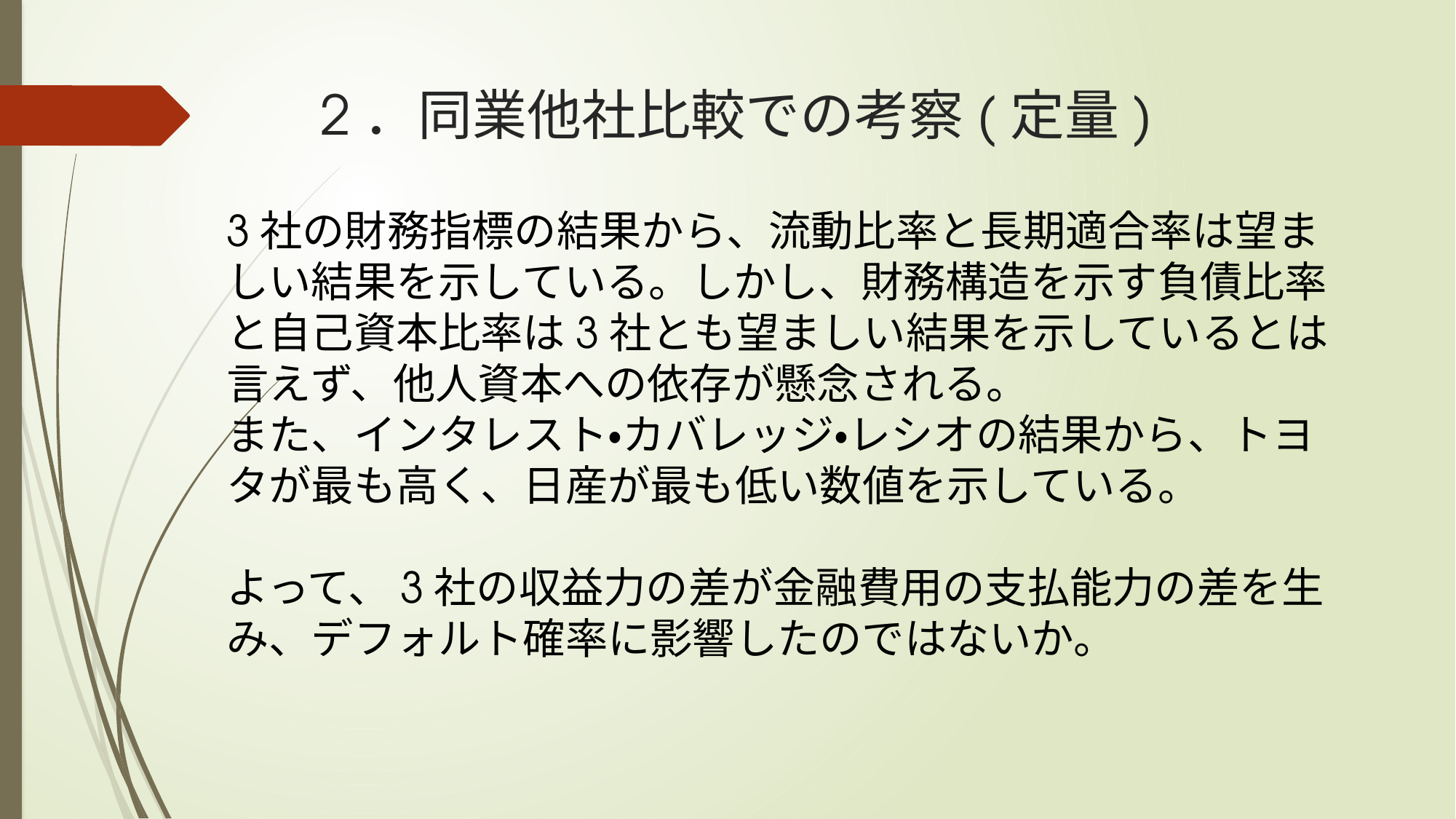

# 2．同業他社比較での考察(定量)
3社の財務指標の結果から、流動比率と長期適合率は望ましい結果を示している。しかし、財務構造を示す負債比率と自己資本比率は3社とも望ましい結果を示しているとは言えず、他人資本への依存が懸念される。
また、インタレスト・カバレッジ・レシオの結果から、トヨタが最も高く、日産が最も低い数値を示している。

よって、3社の収益力の差が金融費用の支払能力の差を生み、デフォルト確率に影響したのではないか。